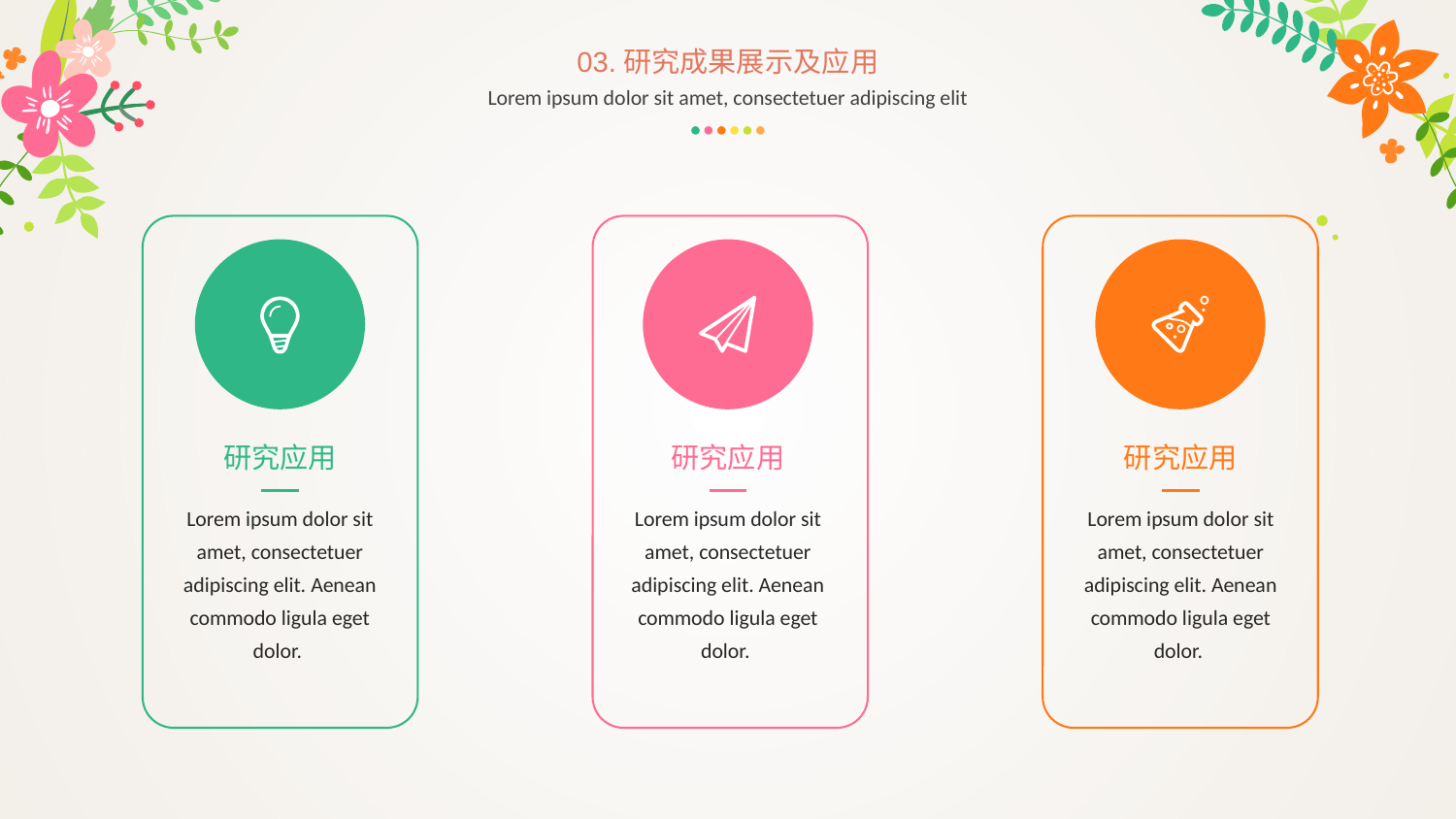

03.研究成果展示及应用
Lorem ipsum dolor sit amet, consectetuer adipiscing elit

研究应用
研究应用
研究应用
Lorem ipsum dolor sit amet, consectetuer adipiscing elit. Aenean commodo ligula eget dolor.
Lorem ipsum dolor sit amet, consectetuer adipiscing elit. Aenean commodo ligula eget dolor.
Lorem ipsum dolor sit amet, consectetuer adipiscing elit. Aenean commodo ligula eget dolor.